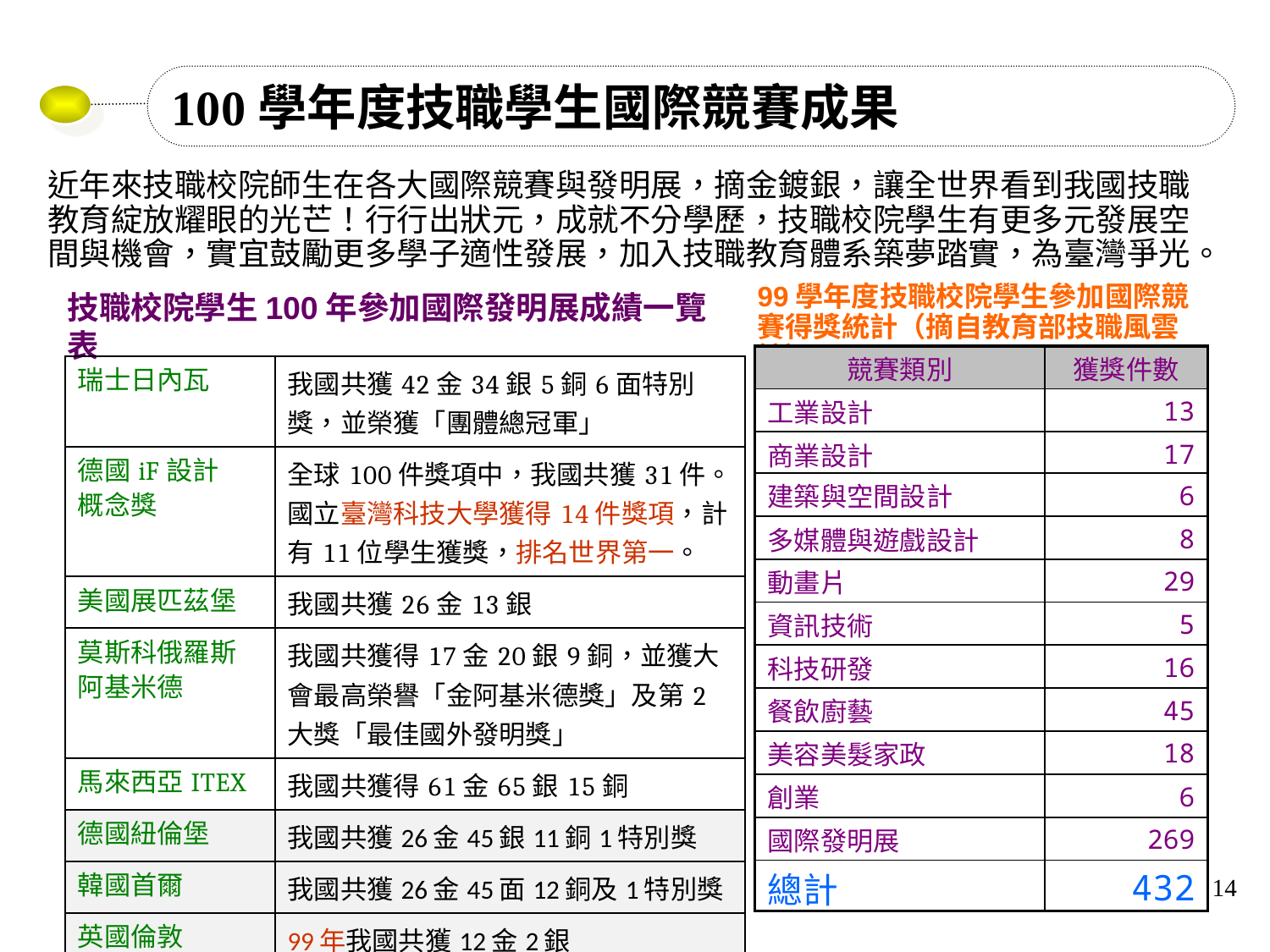

100學年度技職學生國際競賽成果

近年來技職校院師生在各大國際競賽與發明展，摘金鍍銀，讓全世界看到我國技職教育綻放耀眼的光芒！行行出狀元，成就不分學歷，技職校院學生有更多元發展空間與機會，實宜鼓勵更多學子適性發展，加入技職教育體系築夢踏實，為臺灣爭光。
99學年度技職校院學生參加國際競賽得獎統計（摘自教育部技職風雲榜）
技職校院學生100年參加國際發明展成績一覽表
| 競賽類別 | 獲獎件數 |
| --- | --- |
| 工業設計 | 13 |
| 商業設計 | 17 |
| 建築與空間設計 | 6 |
| 多媒體與遊戲設計 | 8 |
| 動畫片 | 29 |
| 資訊技術 | 5 |
| 科技研發 | 16 |
| 餐飲廚藝 | 45 |
| 美容美髮家政 | 18 |
| 創業 | 6 |
| 國際發明展 | 269 |
| 總計 | 432 |
| 瑞士日內瓦 | 我國共獲42金34銀5銅6面特別獎，並榮獲「團體總冠軍」 |
| --- | --- |
| 德國iF設計 概念獎 | 全球100件獎項中，我國共獲31件。國立臺灣科技大學獲得14件獎項，計有11位學生獲獎，排名世界第一。 |
| 美國展匹茲堡 | 我國共獲26金13銀 |
| 莫斯科俄羅斯 阿基米德 | 我國共獲得17金20銀9銅，並獲大會最高榮譽「金阿基米德獎」及第2大獎「最佳國外發明獎」 |
| 馬來西亞ITEX | 我國共獲得61金65銀15銅 |
| 德國紐倫堡 | 我國共獲26金45銀11銅1特別獎 |
| 韓國首爾 | 我國共獲26金45面12銅及1特別獎 |
| 英國倫敦 | 99年我國共獲12金2銀 （100年英國政局不穩，未組隊參賽） |
；
14